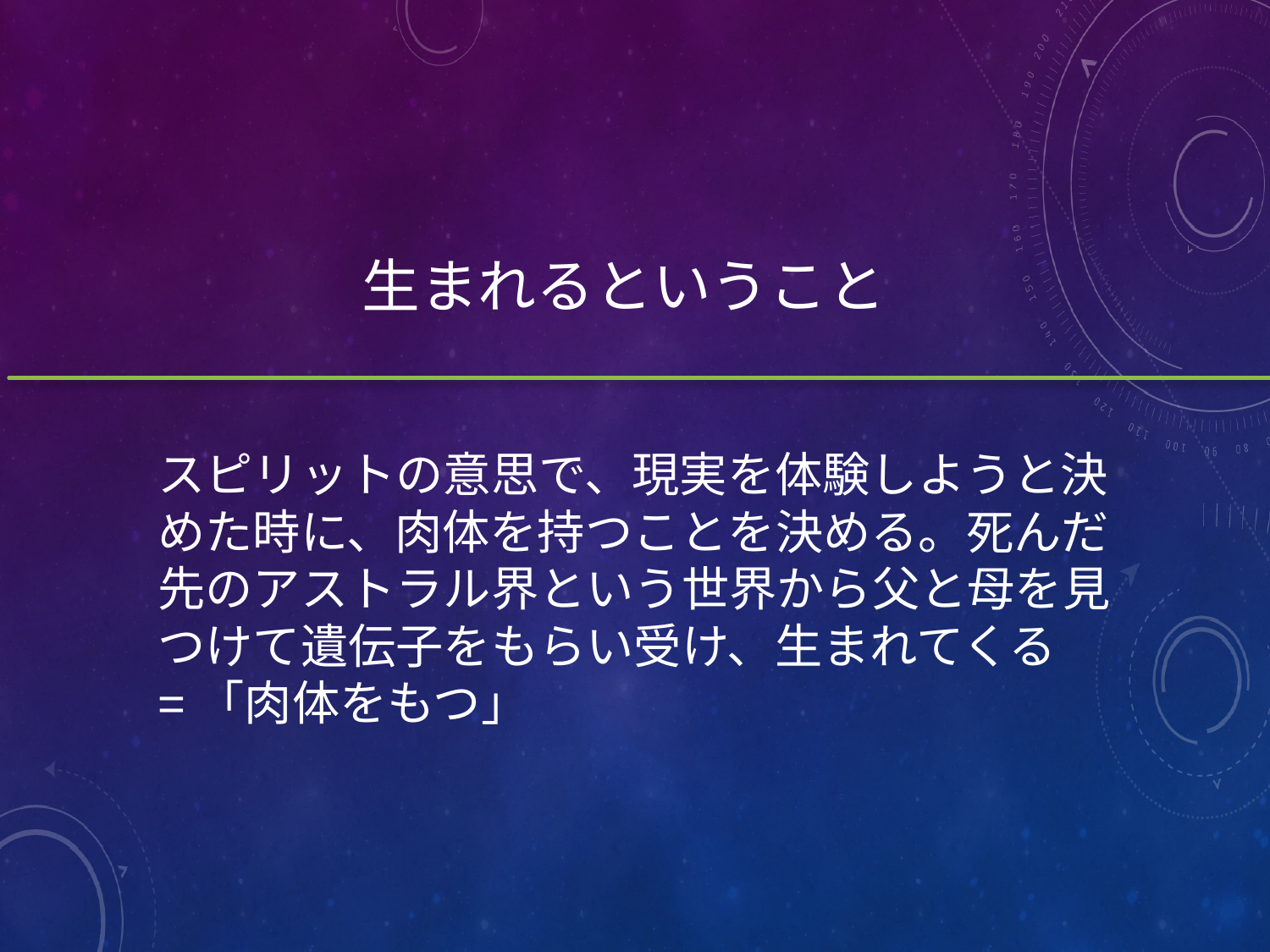

生まれるということ
スピリットの意思で、現実を体験しようと決めた時に、肉体を持つことを決める。死んだ先のアストラル界という世界から父と母を見つけて遺伝子をもらい受け、生まれてくる　=「肉体をもつ」